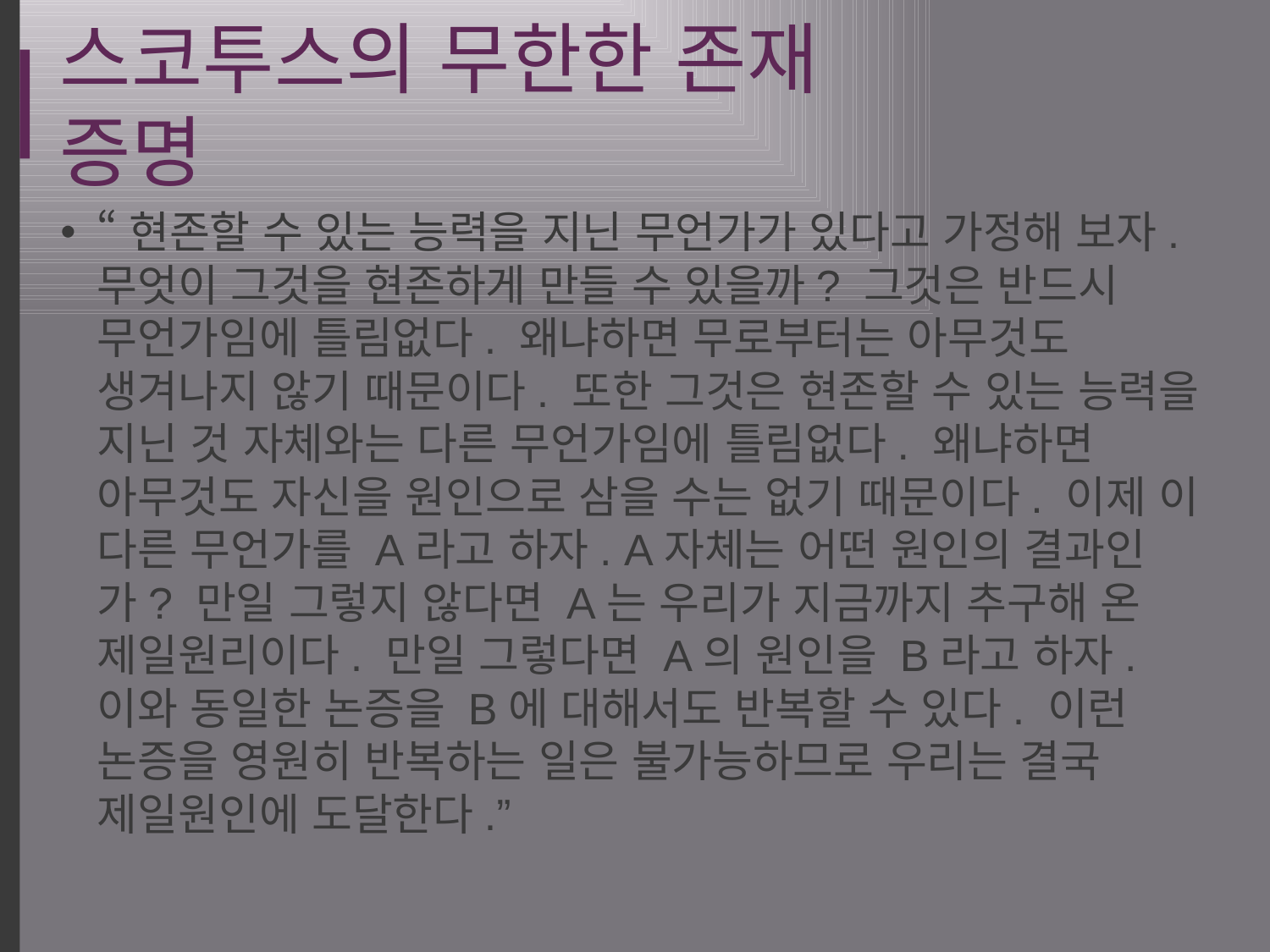

# 스코투스의 무한한 존재 증명
“현존할 수 있는 능력을 지닌 무언가가 있다고 가정해 보자. 무엇이 그것을 현존하게 만들 수 있을까? 그것은 반드시 무언가임에 틀림없다. 왜냐하면 무로부터는 아무것도 생겨나지 않기 때문이다. 또한 그것은 현존할 수 있는 능력을 지닌 것 자체와는 다른 무언가임에 틀림없다. 왜냐하면 아무것도 자신을 원인으로 삼을 수는 없기 때문이다. 이제 이 다른 무언가를 A라고 하자. A자체는 어떤 원인의 결과인가? 만일 그렇지 않다면 A는 우리가 지금까지 추구해 온 제일원리이다. 만일 그렇다면 A의 원인을 B라고 하자. 이와 동일한 논증을 B에 대해서도 반복할 수 있다. 이런 논증을 영원히 반복하는 일은 불가능하므로 우리는 결국 제일원인에 도달한다.”